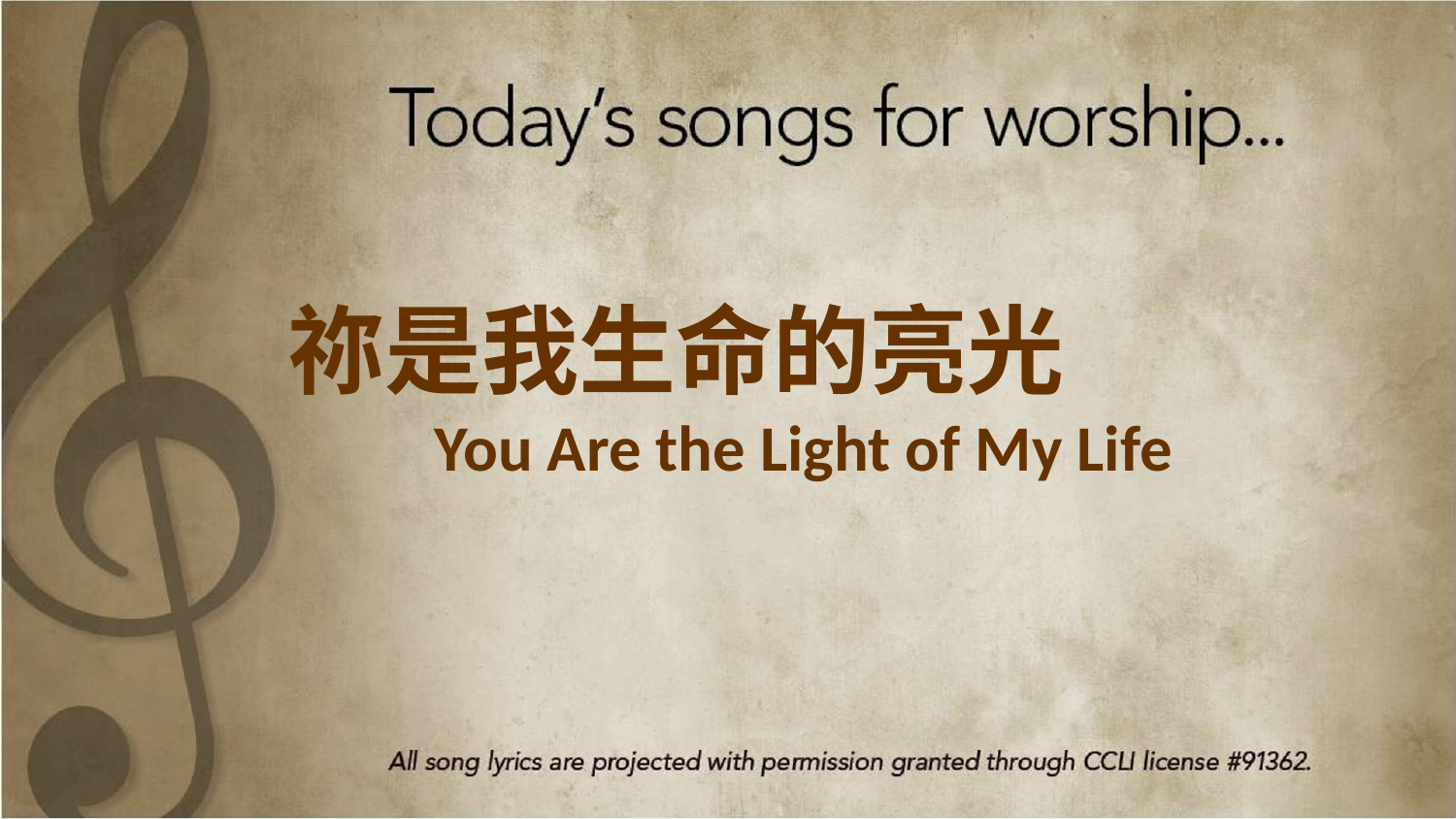

祢是我生命的亮光
You Are the Light of My Life